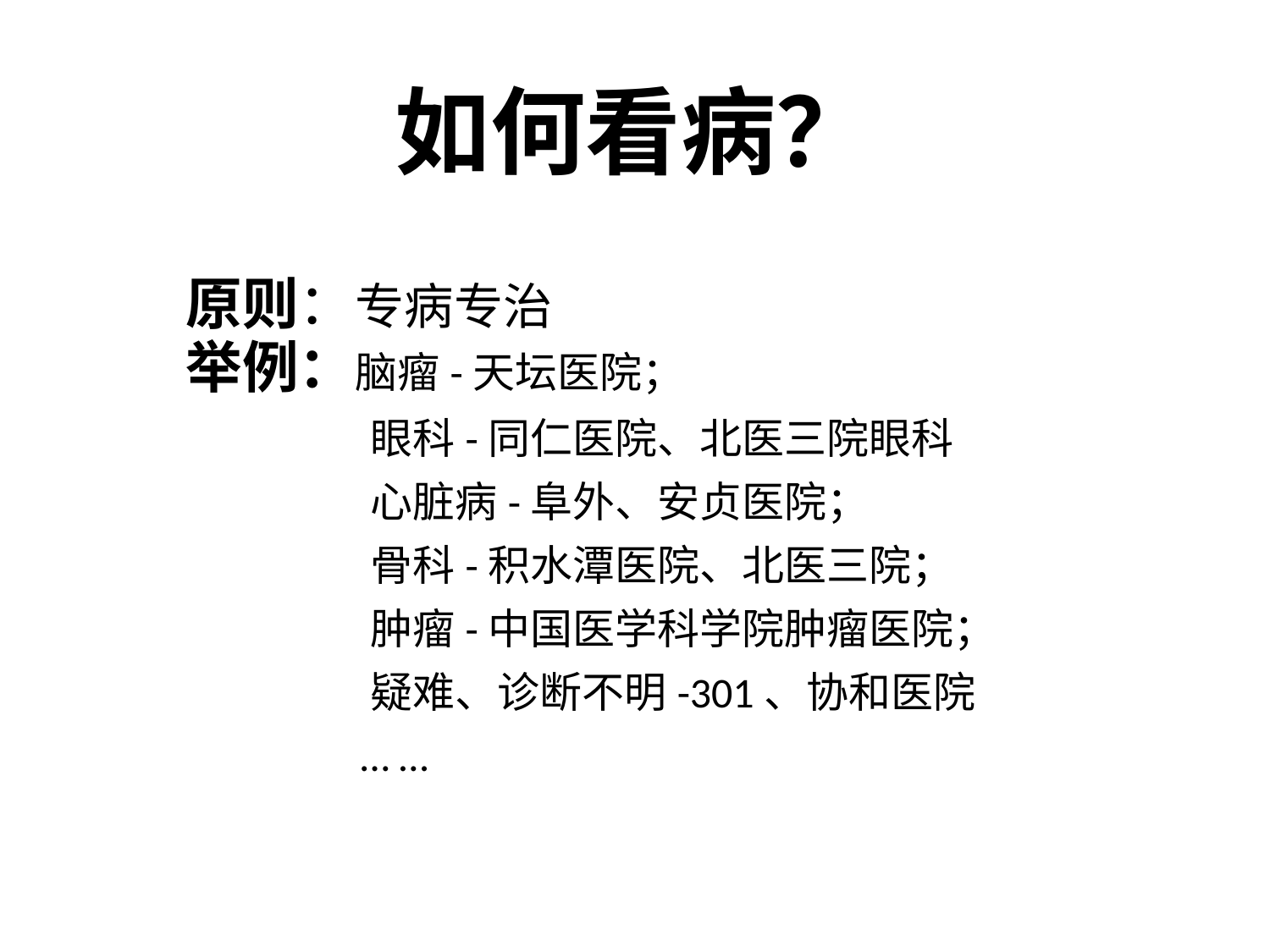

如何看病？
原则：专病专治
举例：脑瘤-天坛医院；
	     眼科-同仁医院、北医三院眼科
	     心脏病-阜外、安贞医院；
	     骨科-积水潭医院、北医三院；
	     肿瘤-中国医学科学院肿瘤医院；
	     疑难、诊断不明-301、协和医院
	     … …